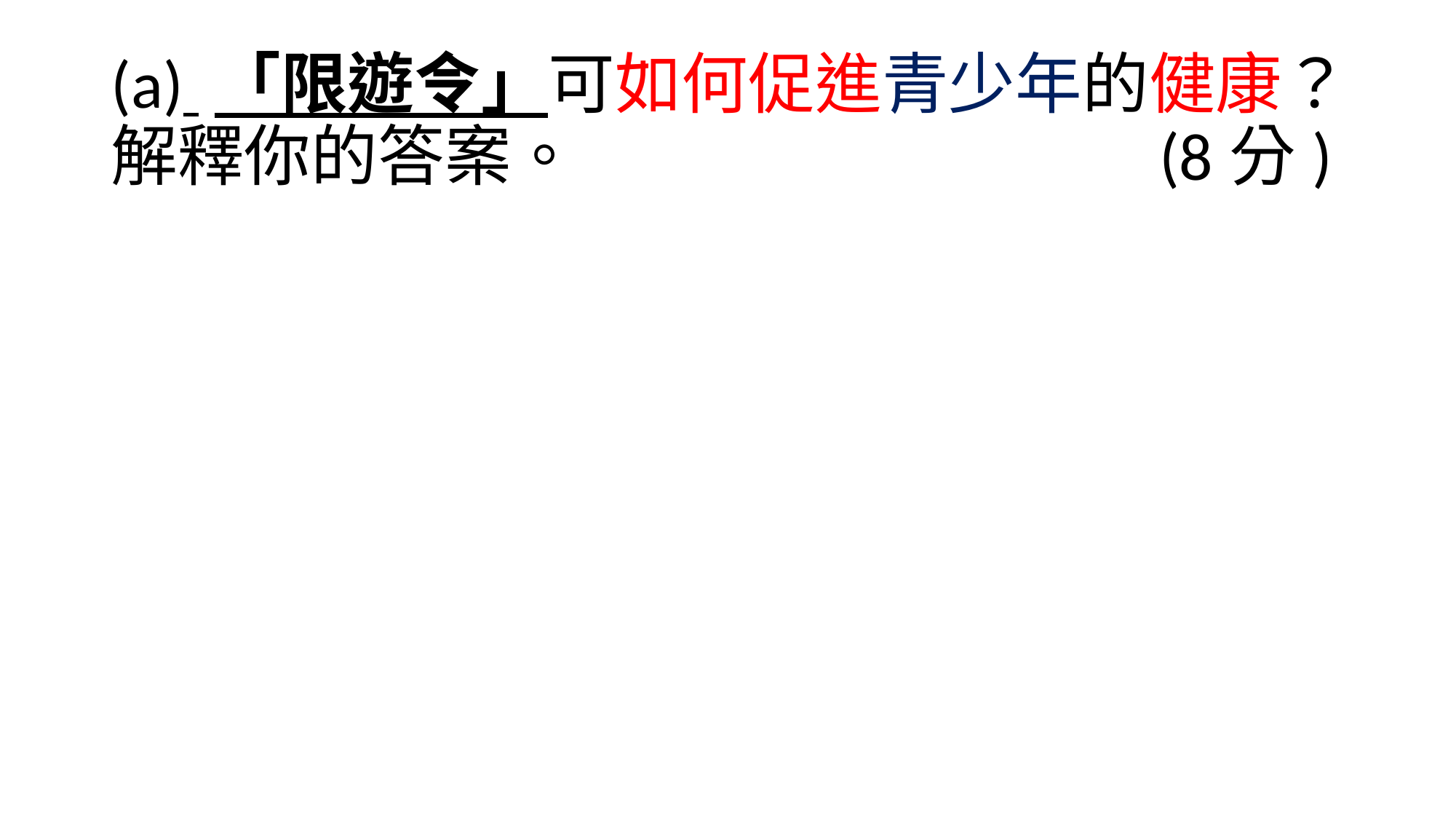

# (a) 「限遊令」可如何促進青少年的健康？解釋你的答案。 		     	                  (8分)